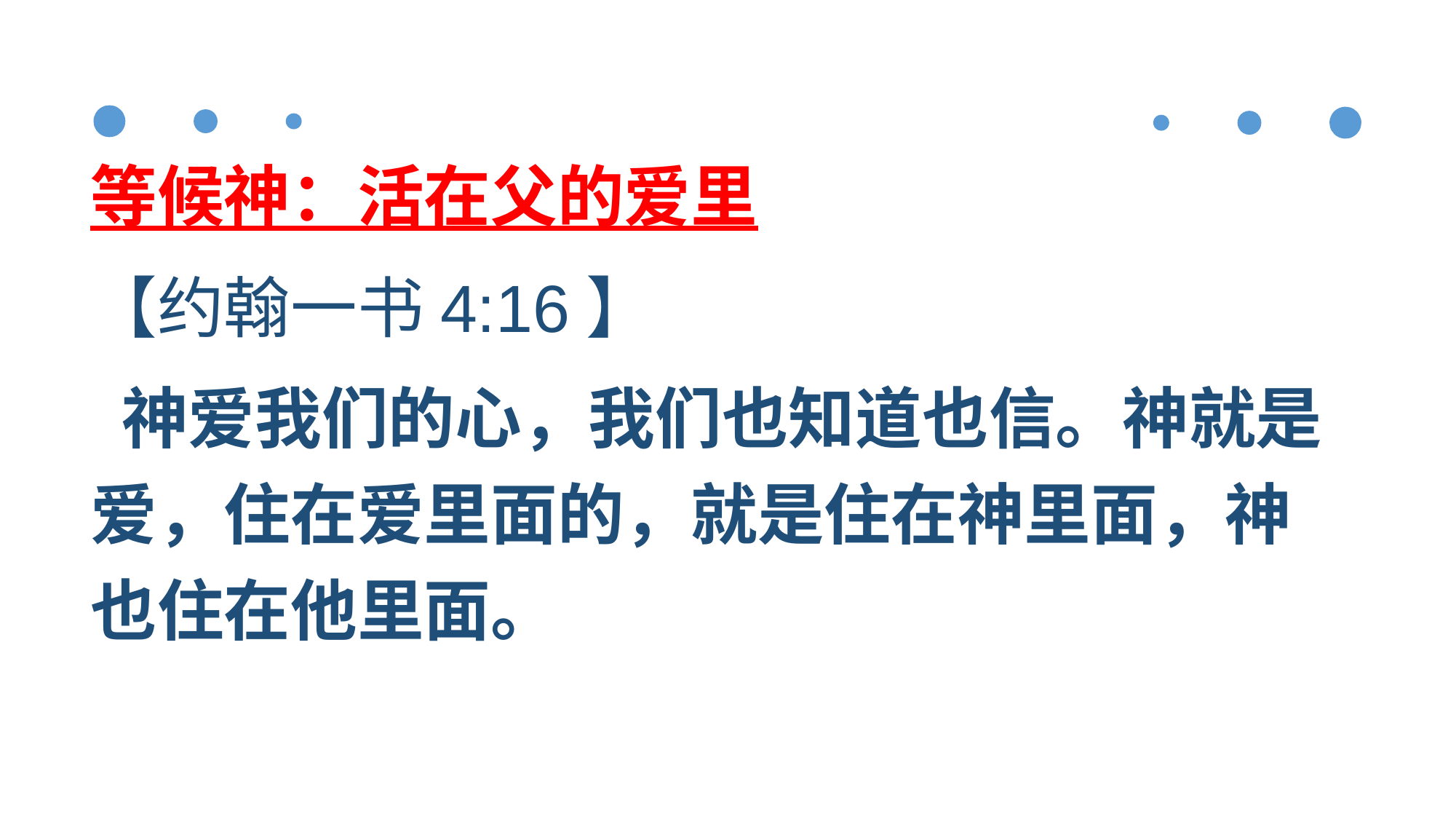

等候神：活在父的爱里
【约翰一书4:16】
 神爱我们的心，我们也知道也信。神就是爱，住在爱里面的，就是住在神里面，神也住在他里面。